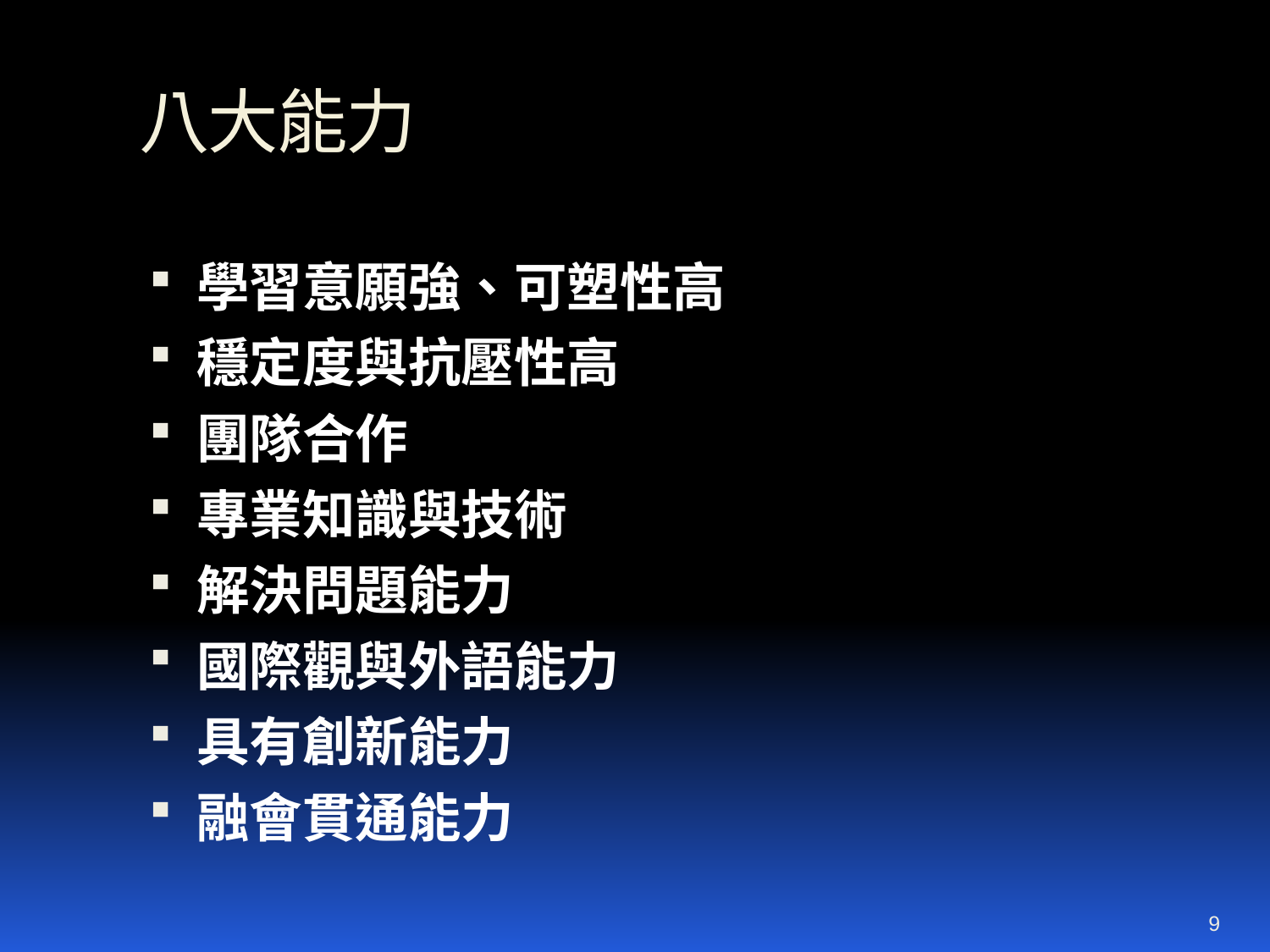

# 八大能力
學習意願強、可塑性高
穩定度與抗壓性高
團隊合作
專業知識與技術
解決問題能力
國際觀與外語能力
具有創新能力
融會貫通能力
9